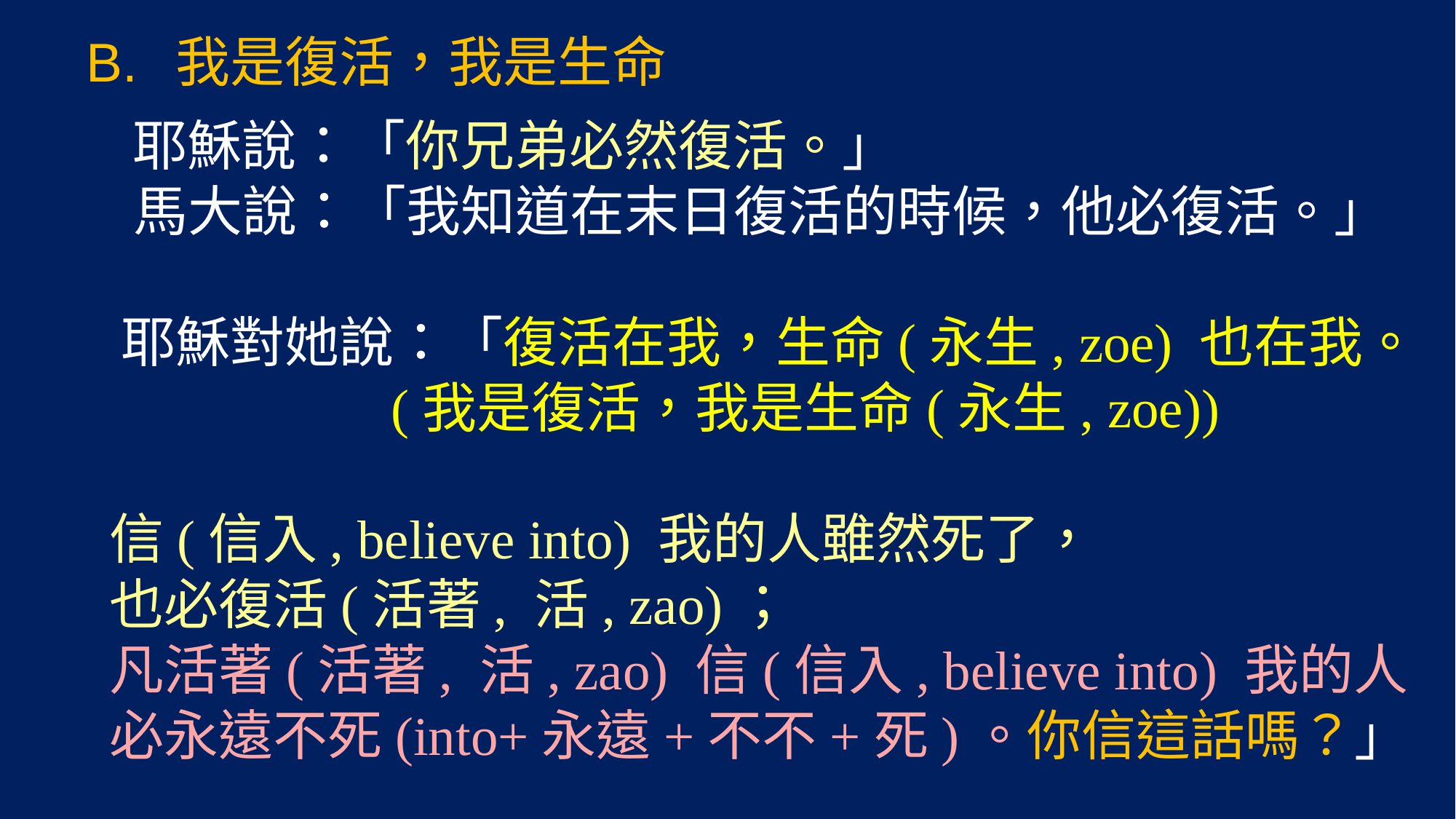

我是復活，我是生命

         耶穌說：「你兄弟必然復活。」
        馬大說：「我知道在末日復活的時候，他必復活。」

       耶穌對她說：「復活在我，生命(永生, zoe) 也在我。
			   (我是復活，我是生命(永生, zoe))

      信(信入, believe into) 我的人雖然死了，
      也必復活(活著, 活, zao)；
      凡活著(活著, 活, zao) 信(信入, believe into) 我的人
      必永遠不死(into+永遠+不不+死)。你信這話嗎？」